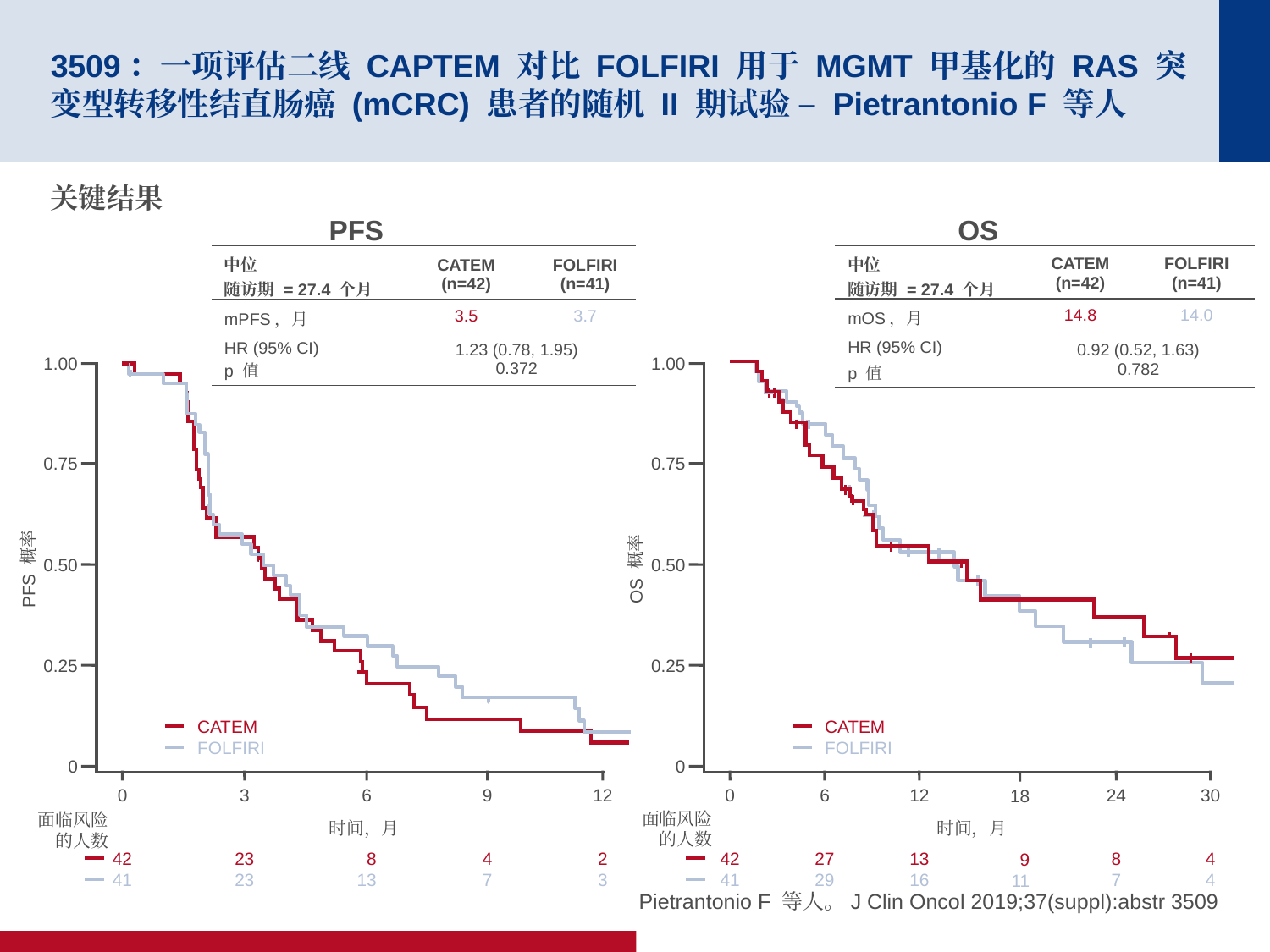

# 3509：一项评估二线 CAPTEM 对比 FOLFIRI 用于 MGMT 甲基化的 RAS 突变型转移性结直肠癌 (mCRC) 患者的随机 II 期试验 – Pietrantonio F 等人
关键结果
PFS
OS
| 中位 随访期 = 27.4 个月 | CATEM (n=42) | FOLFIRI (n=41) |
| --- | --- | --- |
| mPFS，月 | 3.5 | 3.7 |
| HR (95% CI) p 值 | 1.23 (0.78, 1.95) 0.372 |  |
| 中位 随访期 = 27.4 个月 | CATEM (n=42) | FOLFIRI (n=41) |
| --- | --- | --- |
| mOS，月 | 14.8 | 14.0 |
| HR (95% CI) p 值 | 0.92 (0.52, 1.63) 0.782 |  |
1.00
1.00

0.75

0.50
PFS 概率

0.25

CATEM
FOLFIRI
0

0

42
41

3

23
23

6

8
13

9

4
7

12

2
3
面临风险
的人数
时间，月

0.75

0.50
OS 概率

0.25

CATEM
FOLFIRI
0

0

42
41

6

27
29

12

13
16
18

9
11

24

8
7

30

4
4
面临风险
的人数
时间，月
Pietrantonio F 等人。J Clin Oncol 2019;37(suppl):abstr 3509